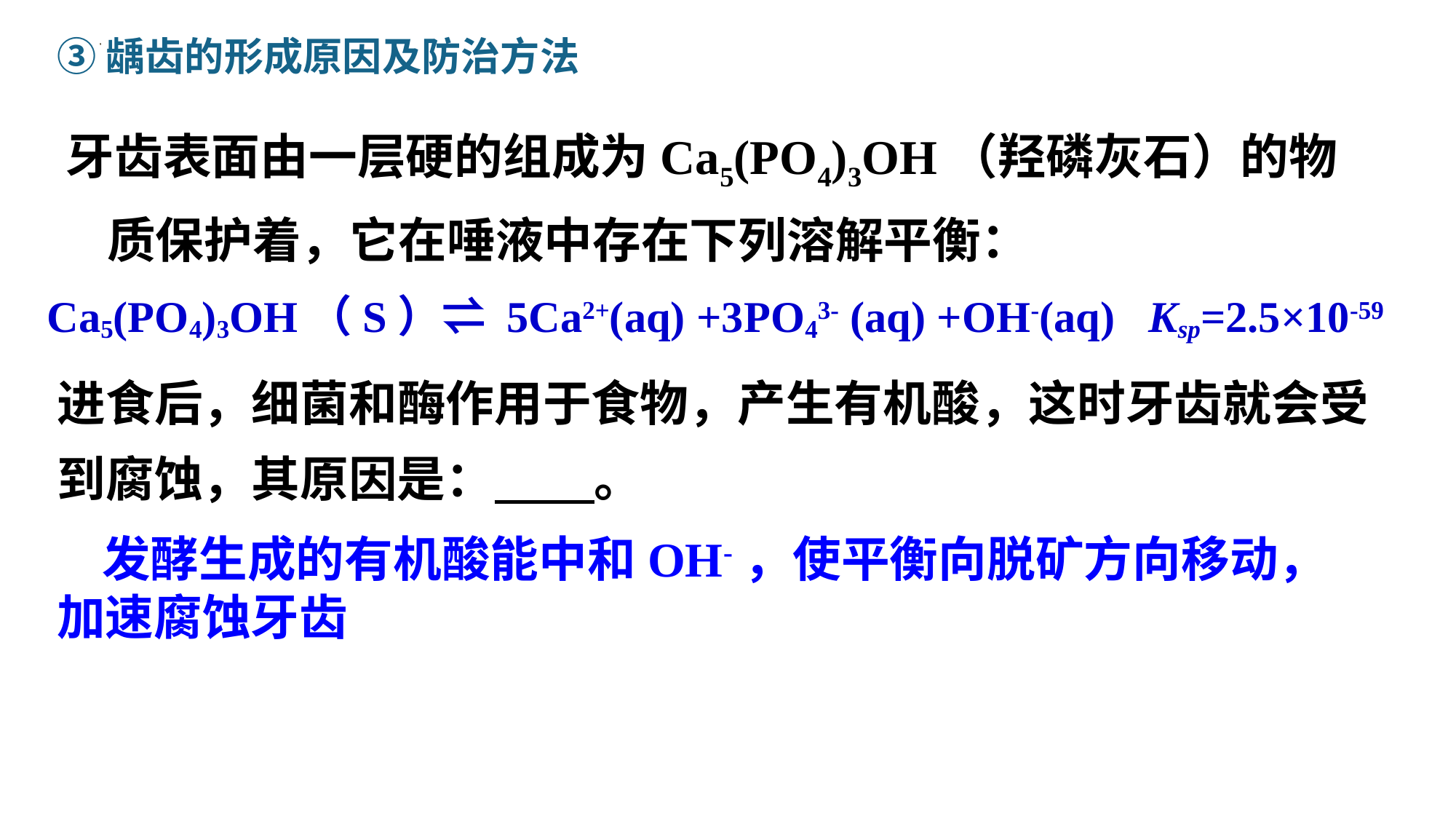

③龋齿的形成原因及防治方法

牙齿表面由一层硬的组成为Ca5(PO4)3OH（羟磷灰石）的物质保护着，它在唾液中存在下列溶解平衡：
Ca5(PO4)3OH（S）⇌ 5Ca2+(aq) +3PO43- (aq) +OH-(aq)   Ksp=2.5×10-59
进食后，细菌和酶作用于食物，产生有机酸，这时牙齿就会受到腐蚀，其原因是：         。
   发酵生成的有机酸能中和OH-，使平衡向脱矿方向移动，加速腐蚀牙齿